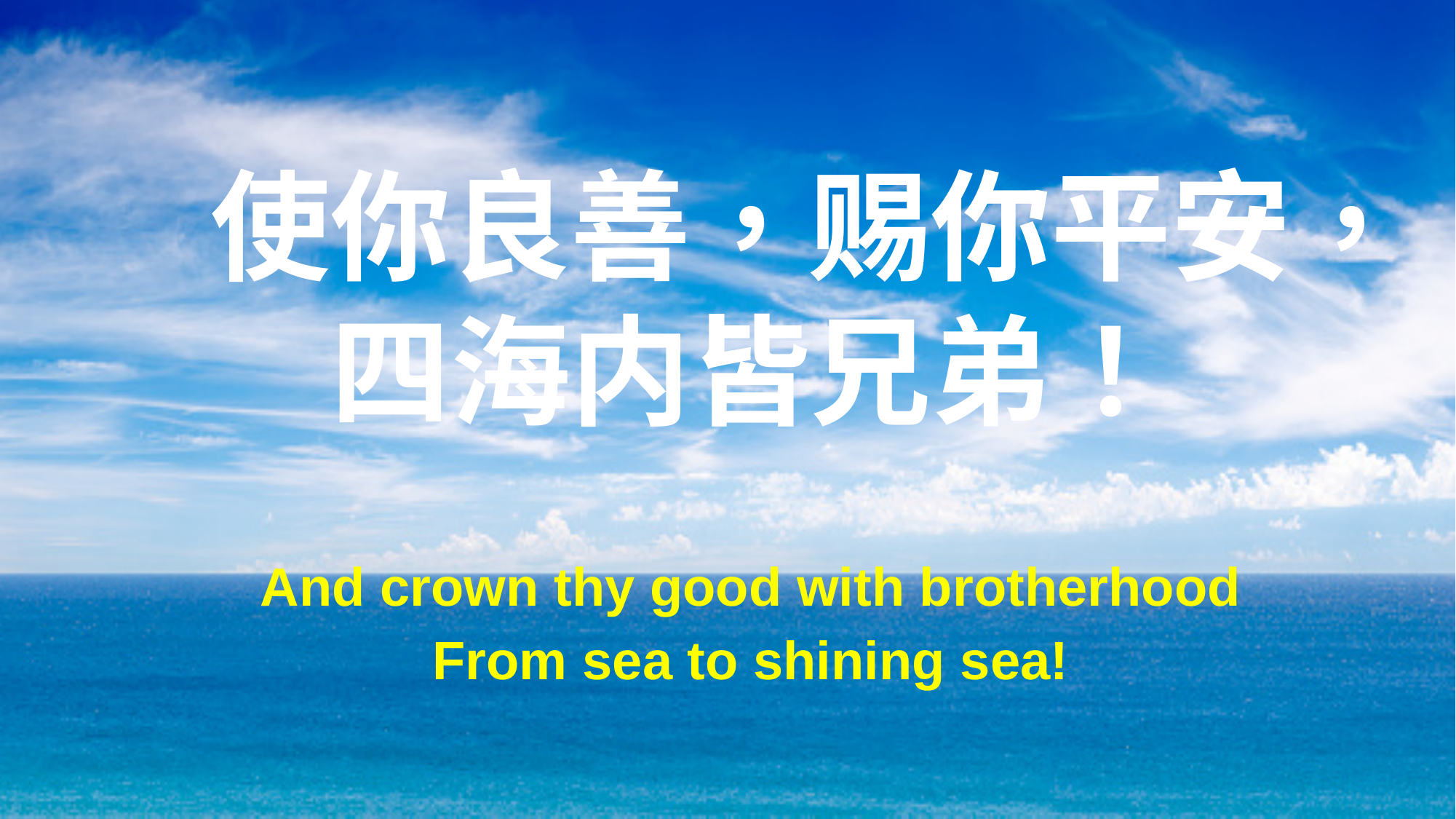

使你良善，赐你平安，
四海内皆兄弟！

And crown thy good with brotherhood
From sea to shining sea!